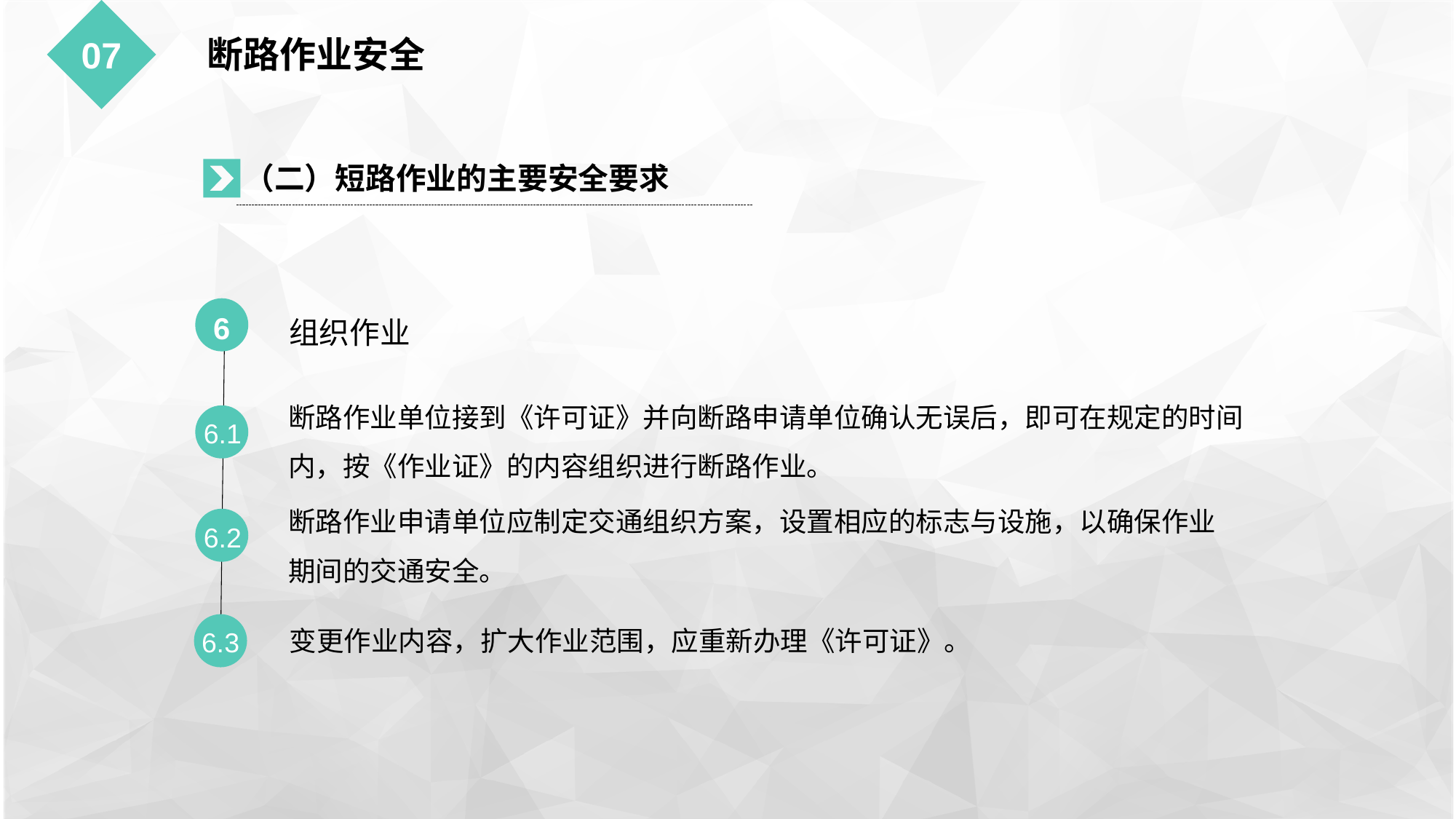

断路作业安全
07
（二）短路作业的主要安全要求

组织作业
6
断路作业单位接到《许可证》并向断路申请单位确认无误后，即可在规定的时间内，按《作业证》的内容组织进行断路作业。

6.1
断路作业申请单位应制定交通组织方案，设置相应的标志与设施，以确保作业期间的交通安全。

6.2

变更作业内容，扩大作业范围，应重新办理《许可证》。
6.3